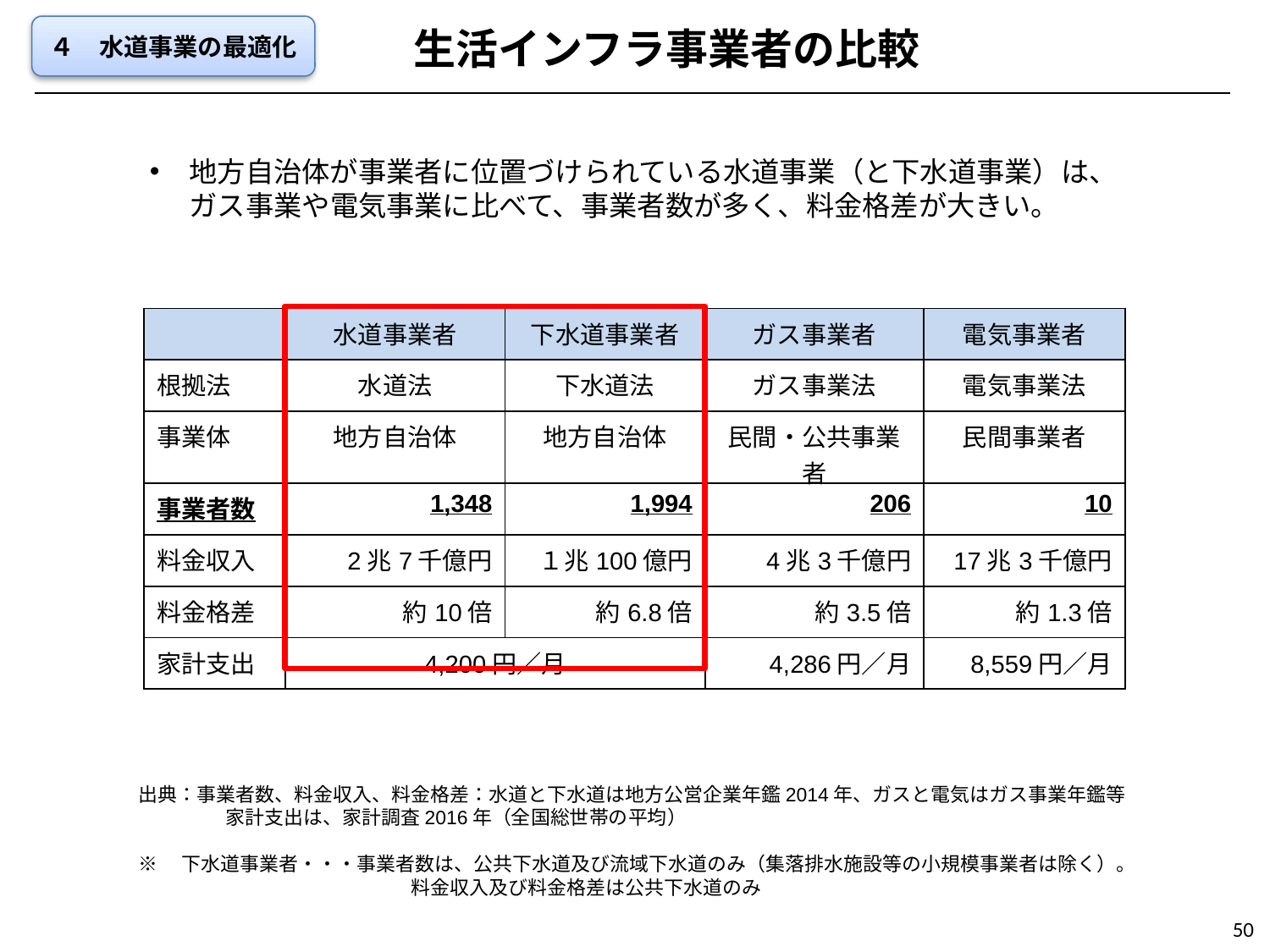

４　水道事業の最適化
生活インフラ事業者の比較
地方自治体が事業者に位置づけられている水道事業（と下水道事業）は、ガス事業や電気事業に比べて、事業者数が多く、料金格差が大きい。

|  | 水道事業者 | 下水道事業者 | ガス事業者 | 電気事業者 |
| --- | --- | --- | --- | --- |
| 根拠法 | 水道法 | 下水道法 | ガス事業法 | 電気事業法 |
| 事業体 | 地方自治体 | 地方自治体 | 民間・公共事業者 | 民間事業者 |
| 事業者数 | 1,348 | 1,994 | 206 | 10 |
| 料金収入 | 2兆7千億円 | １兆100億円 | 4兆3千億円 | 17兆3千億円 |
| 料金格差 | 約10倍 | 約6.8倍 | 約3.5倍 | 約1.3倍 |
| 家計支出 | 4,200円／月 |  | 4,286円／月 | 8,559円／月 |
出典：事業者数、料金収入、料金格差：水道と下水道は地方公営企業年鑑2014年、ガスと電気はガス事業年鑑等
 　　　　家計支出は、家計調査2016年（全国総世帯の平均）

※　下水道事業者・・・事業者数は、公共下水道及び流域下水道のみ（集落排水施設等の小規模事業者は除く）。
　　　　　　　　　　　　　　料金収入及び料金格差は公共下水道のみ
50